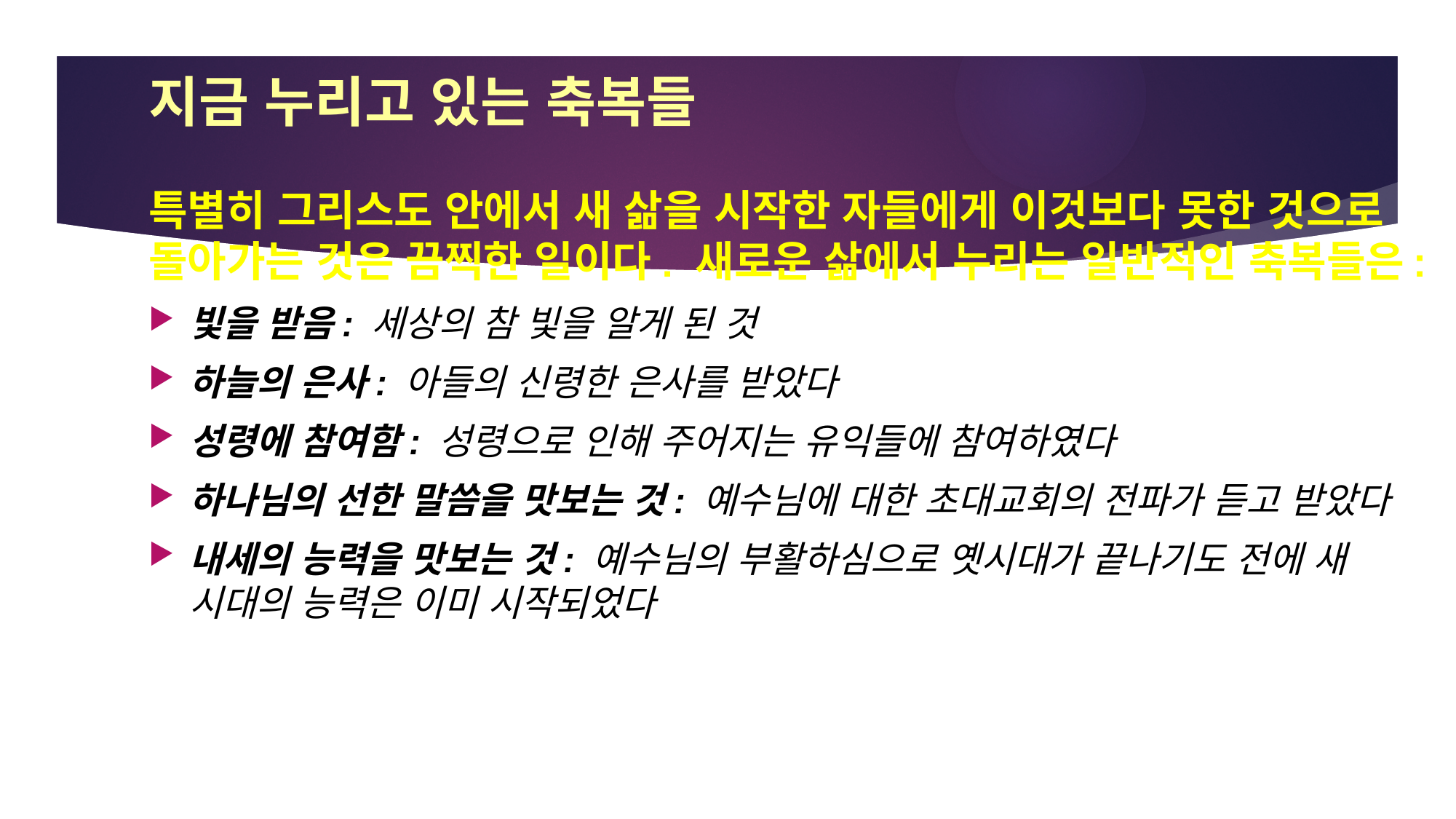

# 지금 누리고 있는 축복들
특별히 그리스도 안에서 새 삶을 시작한 자들에게 이것보다 못한 것으로 돌아가는 것은 끔찍한 일이다. 새로운 삶에서 누리는 일반적인 축복들은:
빛을 받음: 세상의 참 빛을 알게 된 것
하늘의 은사: 아들의 신령한 은사를 받았다
성령에 참여함: 성령으로 인해 주어지는 유익들에 참여하였다
하나님의 선한 말씀을 맛보는 것: 예수님에 대한 초대교회의 전파가 듣고 받았다
내세의 능력을 맛보는 것: 예수님의 부활하심으로 옛시대가 끝나기도 전에 새 시대의 능력은 이미 시작되었다